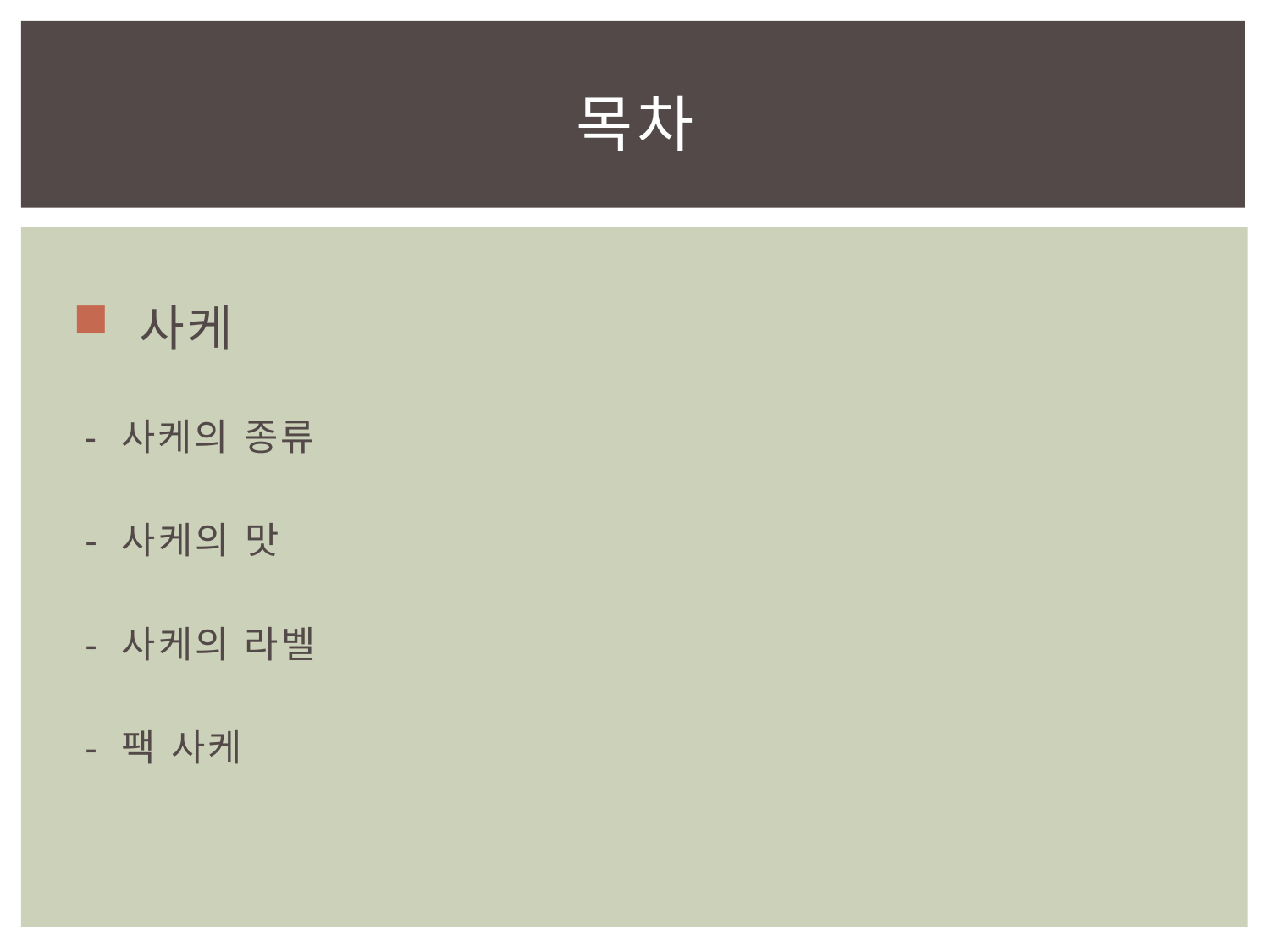

# 목차

 사케

 - 사케의 종류

 - 사케의 맛

 - 사케의 라벨

 - 팩 사케